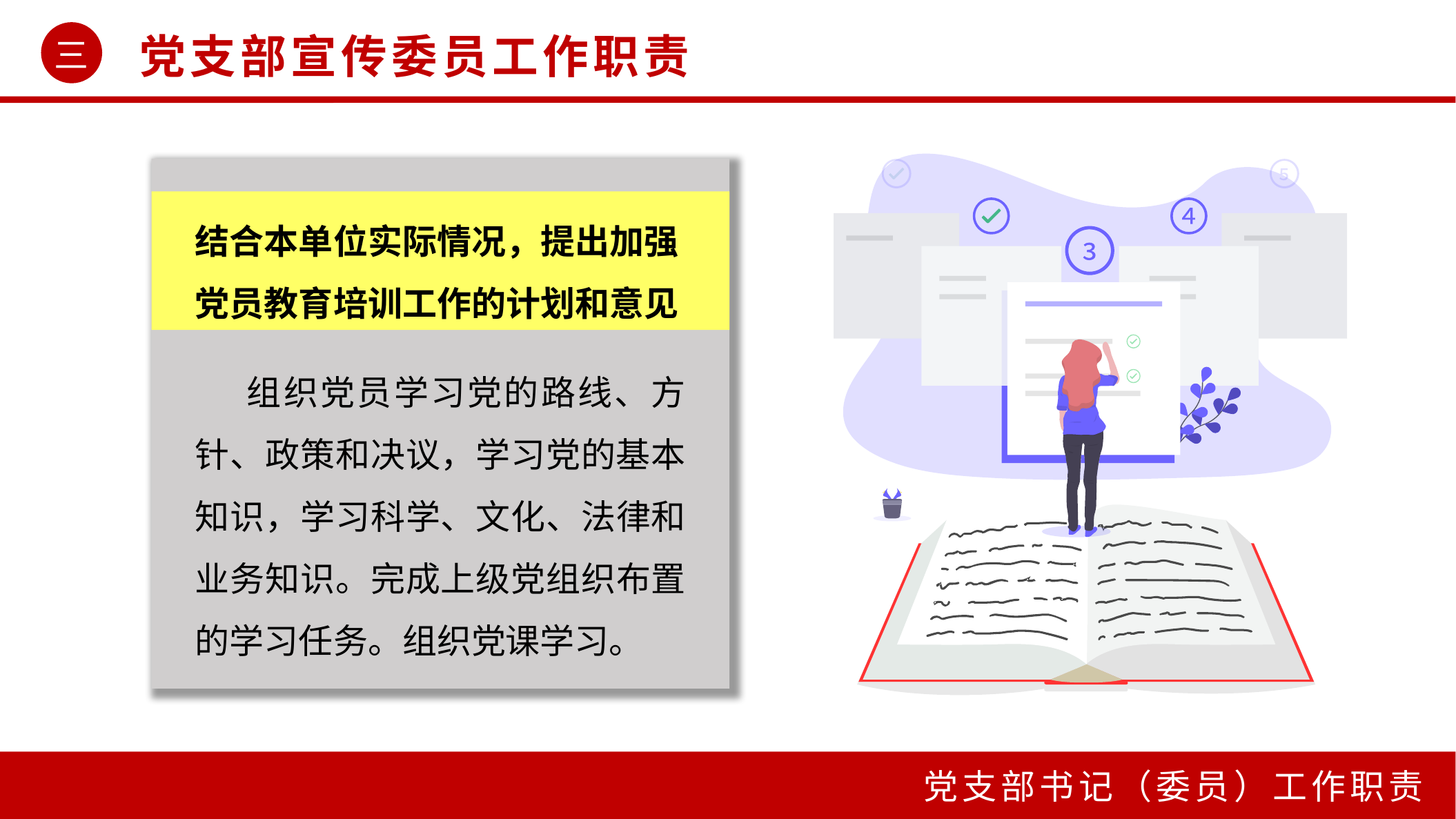

三
党支部宣传委员工作职责

组织党员学习党的路线、方针、政策和决议，学习党的基本知识，学习科学、文化、法律和业务知识。完成上级党组织布置的学习任务。组织党课学习。

结合本单位实际情况，提出加强党员教育培训工作的计划和意见

党支部书记（委员）工作职责